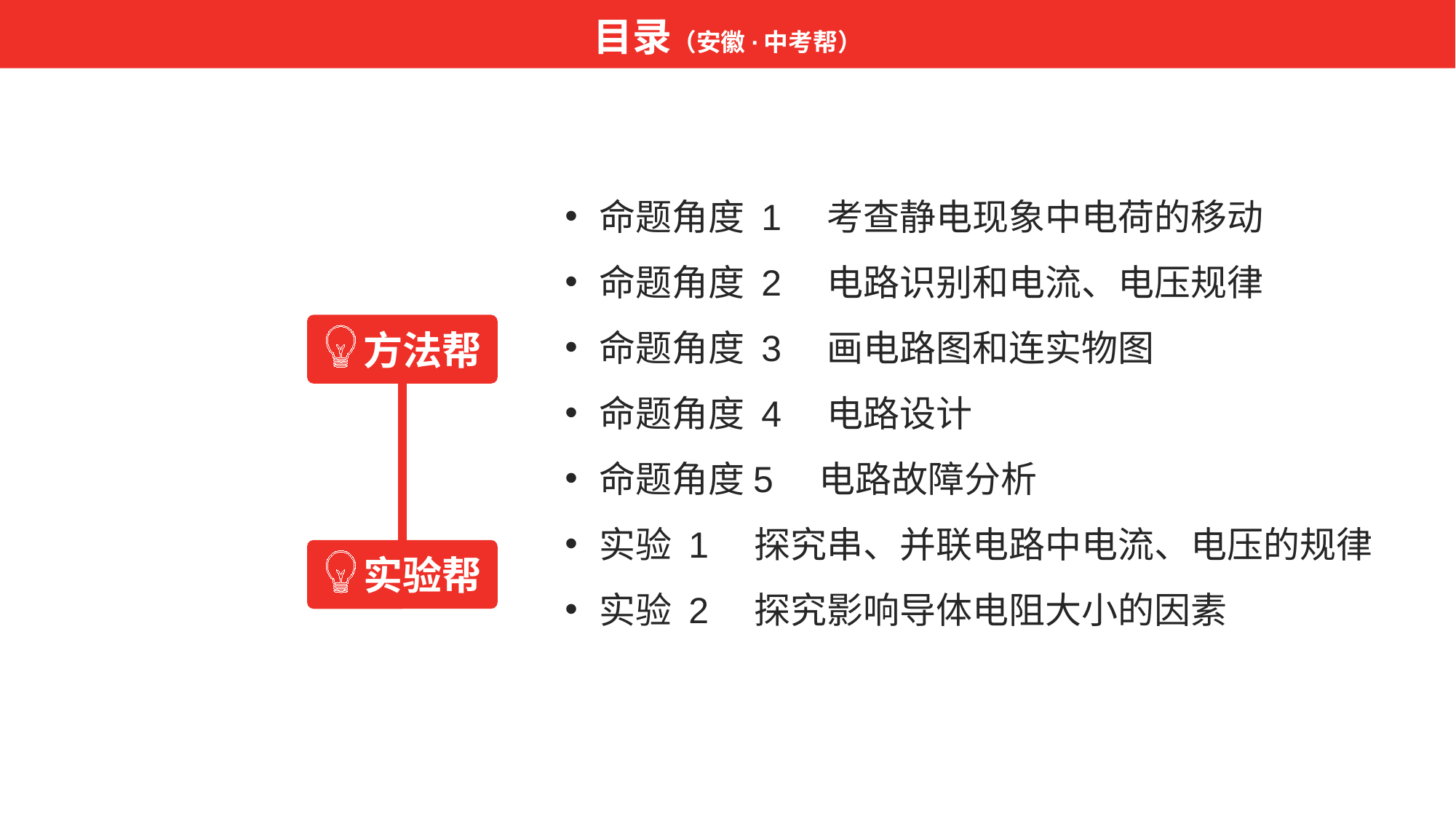

目录（安徽·中考帮）
命题角度 1　考查静电现象中电荷的移动
命题角度 2　电路识别和电流、电压规律
命题角度 3　画电路图和连实物图
命题角度 4　电路设计
命题角度5　电路故障分析
实验 1　探究串、并联电路中电流、电压的规律
实验 2　探究影响导体电阻大小的因素
方法帮

实验帮